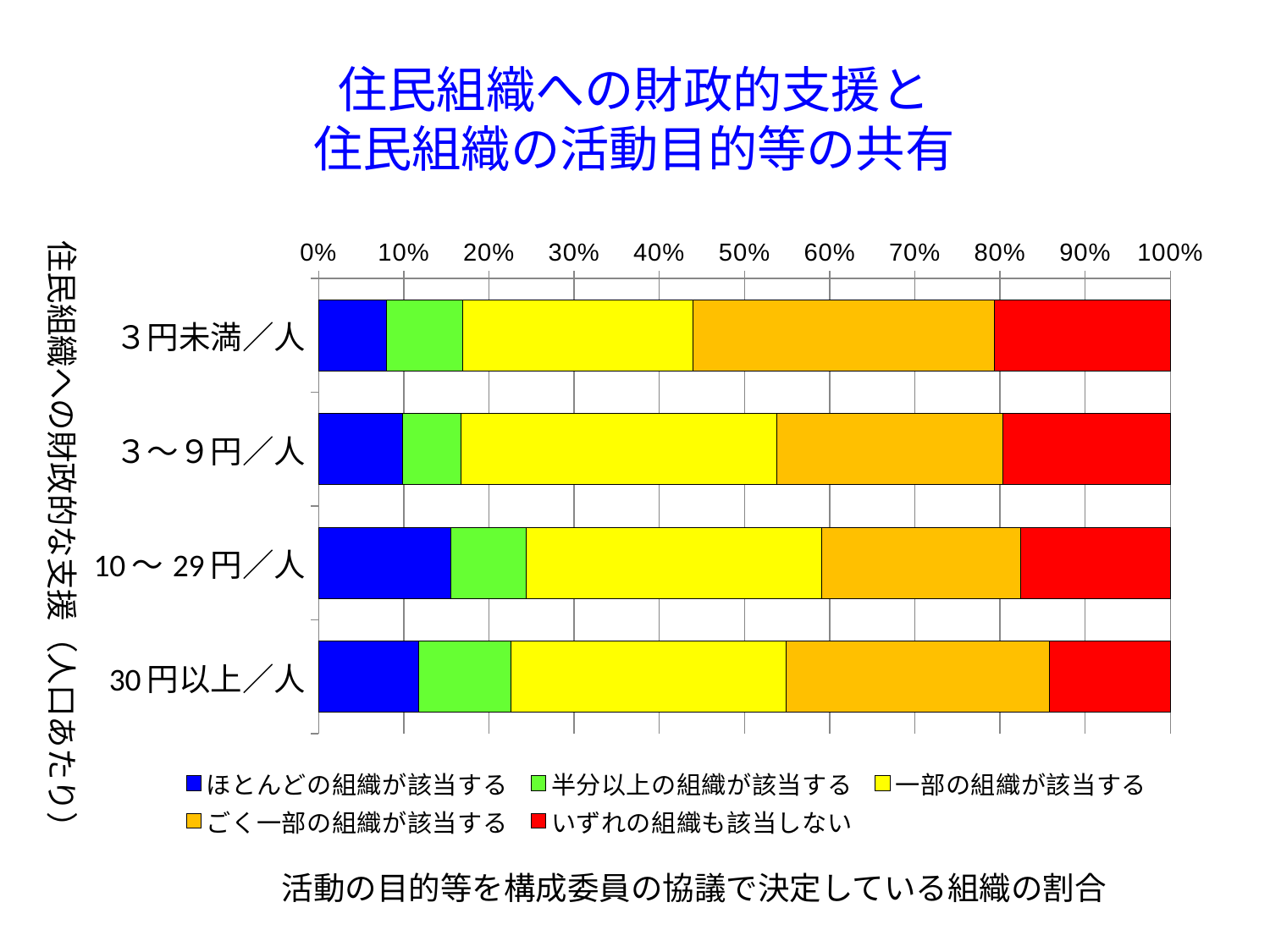

# 住民組織への財政的支援と 住民組織の活動目的等の共有

### Chart

| Category | ほとんどの組織が該当する | 半分以上の組織が該当する | 一部の組織が該当する | ごく一部の組織が該当する | いずれの組織も該当しない |
|---|---|---|---|---|---|
| ３円未満／人 | 15.0 | 17.0 | 51.0 | 67.0 | 39.0 |
| ３～９円／人 | 17.0 | 12.0 | 64.0 | 46.0 | 34.0 |
| 10～29円／人 | 30.0 | 17.0 | 67.0 | 45.0 | 34.0 |
| 30円以上／人 | 24.0 | 22.0 | 66.0 | 63.0 | 29.0 |
住民組織への財政的な支援（人口あたり）
活動の目的等を構成委員の協議で決定している組織の割合